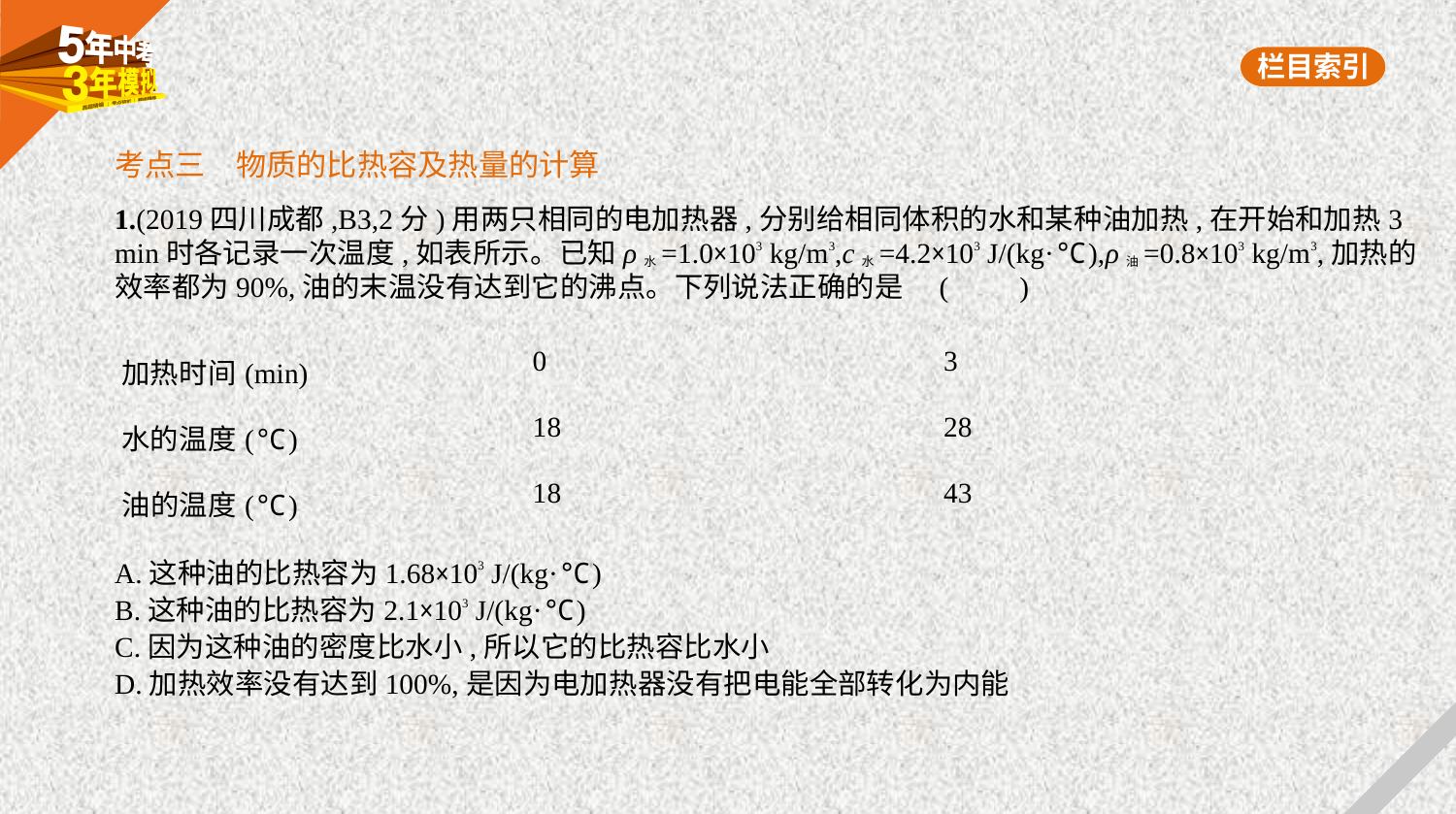

考点三　物质的比热容及热量的计算
1.(2019四川成都,B3,2分)用两只相同的电加热器,分别给相同体积的水和某种油加热,在开始和加热3
min时各记录一次温度,如表所示。已知ρ水=1.0×103 kg/m3,c水=4.2×103 J/(kg·℃),ρ油=0.8×103 kg/m3,加热的
效率都为90%,油的末温没有达到它的沸点。下列说法正确的是 (　　)
| 加热时间(min) | 0 | 3 |
| --- | --- | --- |
| 水的温度(℃) | 18 | 28 |
| 油的温度(℃) | 18 | 43 |
A.这种油的比热容为1.68×103 J/(kg·℃)
B.这种油的比热容为2.1×103 J/(kg·℃)
C.因为这种油的密度比水小,所以它的比热容比水小
D.加热效率没有达到100%,是因为电加热器没有把电能全部转化为内能